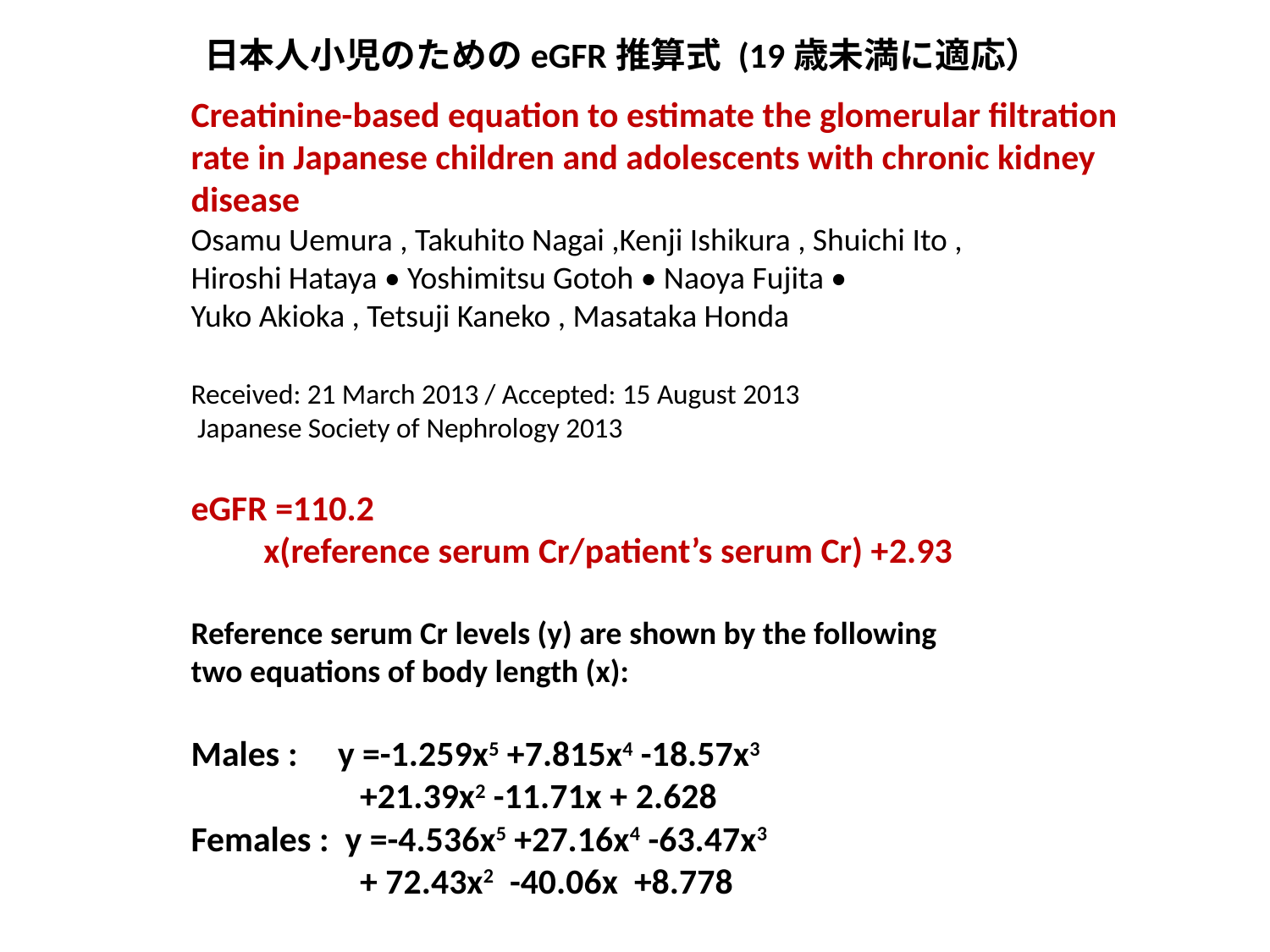

日本人小児のためのeGFR推算式 (19歳未満に適応）
Creatinine-based equation to estimate the glomerular filtration
rate in Japanese children and adolescents with chronic kidney
disease
Osamu Uemura , Takuhito Nagai ,Kenji Ishikura , Shuichi Ito ,
Hiroshi Hataya • Yoshimitsu Gotoh • Naoya Fujita •
Yuko Akioka , Tetsuji Kaneko , Masataka Honda

Received: 21 March 2013 / Accepted: 15 August 2013
 Japanese Society of Nephrology 2013

eGFR =110.2
         x(reference serum Cr/patient’s serum Cr) +2.93

Reference serum Cr levels (y) are shown by the following
two equations of body length (x):

Males :     y =-1.259x5 +7.815x4 -18.57x3
                     +21.39x2 -11.71x + 2.628
Females :  y =-4.536x5 +27.16x4 -63.47x3
                     + 72.43x2  -40.06x  +8.778